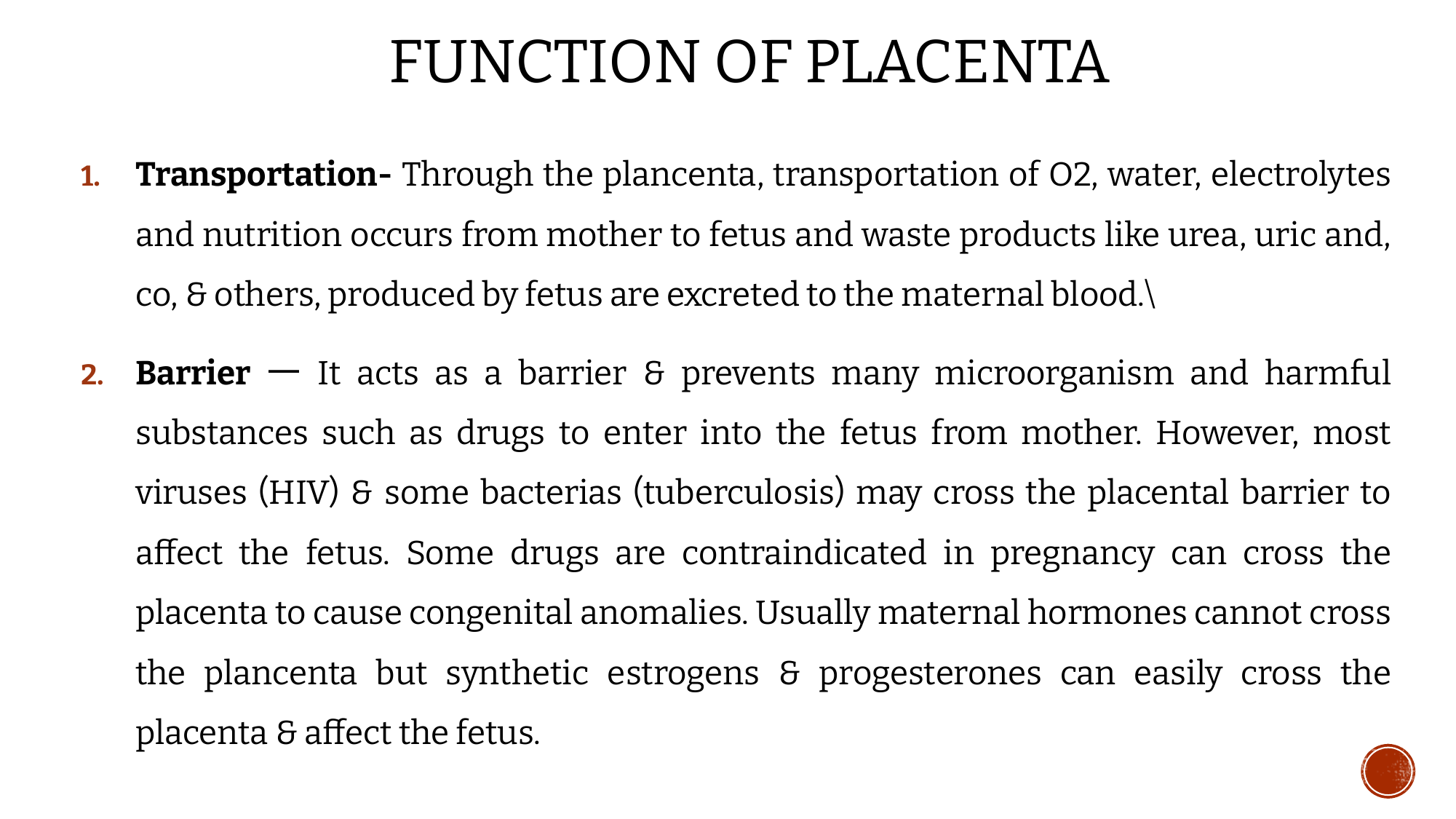

# FUNCTION OF PLACENTA
Transportation- Through the plancenta, transportation of O2, water, electrolytes and nutrition occurs from mother to fetus and waste products like urea, uric and, co, & others, produced by fetus are excreted to the maternal blood.\
Barrier一It acts as a barrier & prevents many microorganism and harmful substances such as drugs to enter into the fetus from mother. However, most viruses (HIV) & some bacterias (tuberculosis) may cross the placental barrier to affect the fetus. Some drugs are contraindicated in pregnancy can cross the placenta to cause congenital anomalies. Usually maternal hormones cannot cross the plancenta but synthetic estrogens & progesterones can easily cross the placenta & affect the fetus.